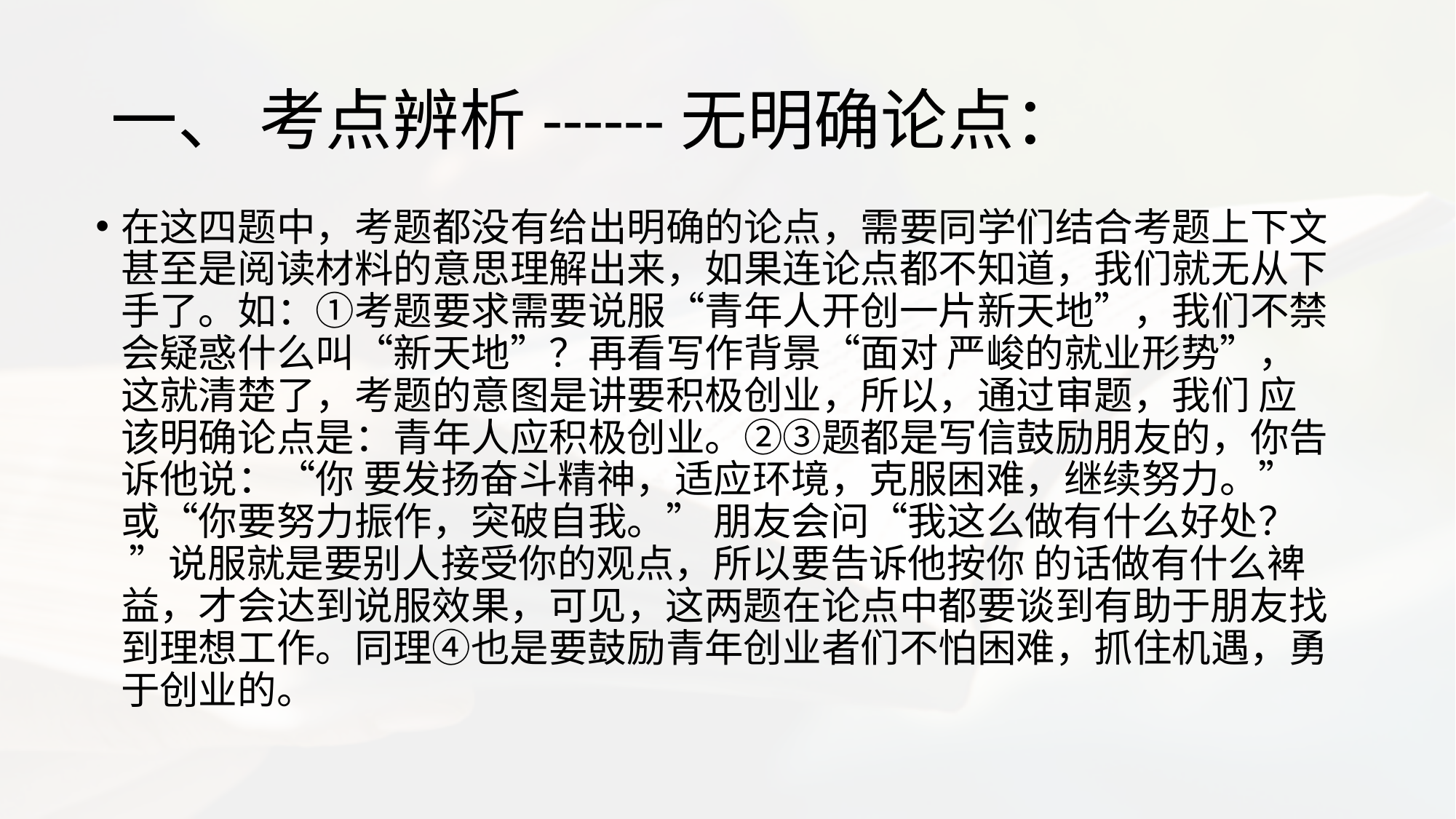

# 一、 考点辨析------无明确论点：
在这四题中，考题都没有给出明确的论点，需要同学们结合考题上下文甚至是阅读材料的意思理解出来，如果连论点都不知道，我们就无从下手了。如：①考题要求需要说服“青年人开创一片新天地”，我们不禁会疑惑什么叫“新天地”？再看写作背景“面对 严峻的就业形势”，这就清楚了，考题的意图是讲要积极创业，所以，通过审题，我们 应该明确论点是：青年人应积极创业。②③题都是写信鼓励朋友的，你告诉他说：“你 要发扬奋斗精神，适应环境，克服困难，继续努力。”或“你要努力振作，突破自我。” 朋友会问“我这么做有什么好处？ ”说服就是要别人接受你的观点，所以要告诉他按你 的话做有什么裨益，才会达到说服效果，可见，这两题在论点中都要谈到有助于朋友找 到理想工作。同理④也是要鼓励青年创业者们不怕困难，抓住机遇，勇于创业的。